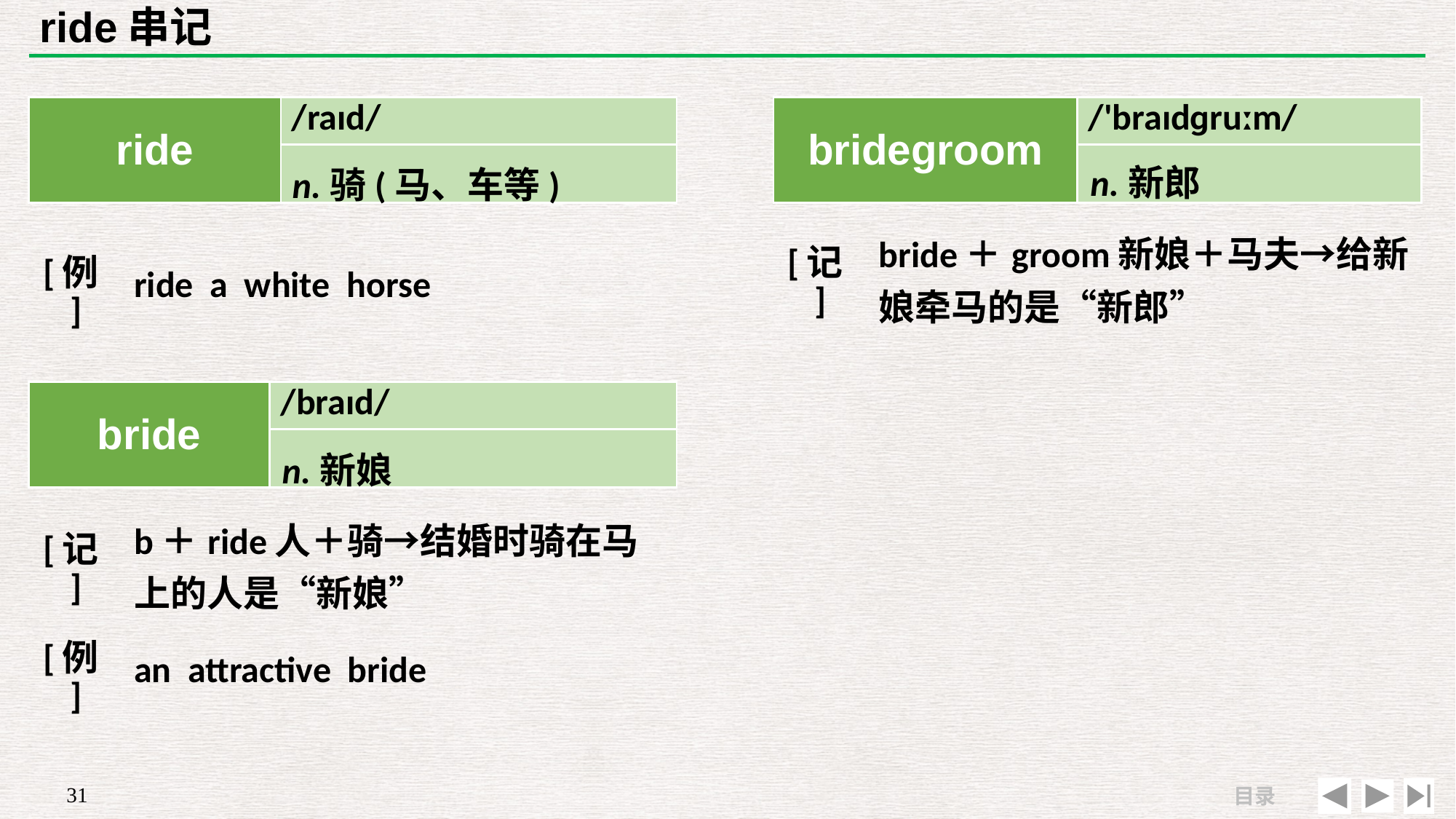

# ride串记

| ride | /raɪd/ |
| --- | --- |
|  |  |
| bridegroom | /'braɪdɡruːm/ |
| --- | --- |
|  |  |
n.新郎
n.骑(马、车等)
|  |  |
| --- | --- |
| [例] | ride a white horse |
| [记] | bride＋groom新娘＋马夫→给新娘牵马的是“新郎” |
| --- | --- |
|  |  |
| bride | /braɪd/ |
| --- | --- |
|  |  |
n.新娘
| [记] | b＋ride人＋骑→结婚时骑在马上的人是“新娘” |
| --- | --- |
| [例] | an attractive bride |